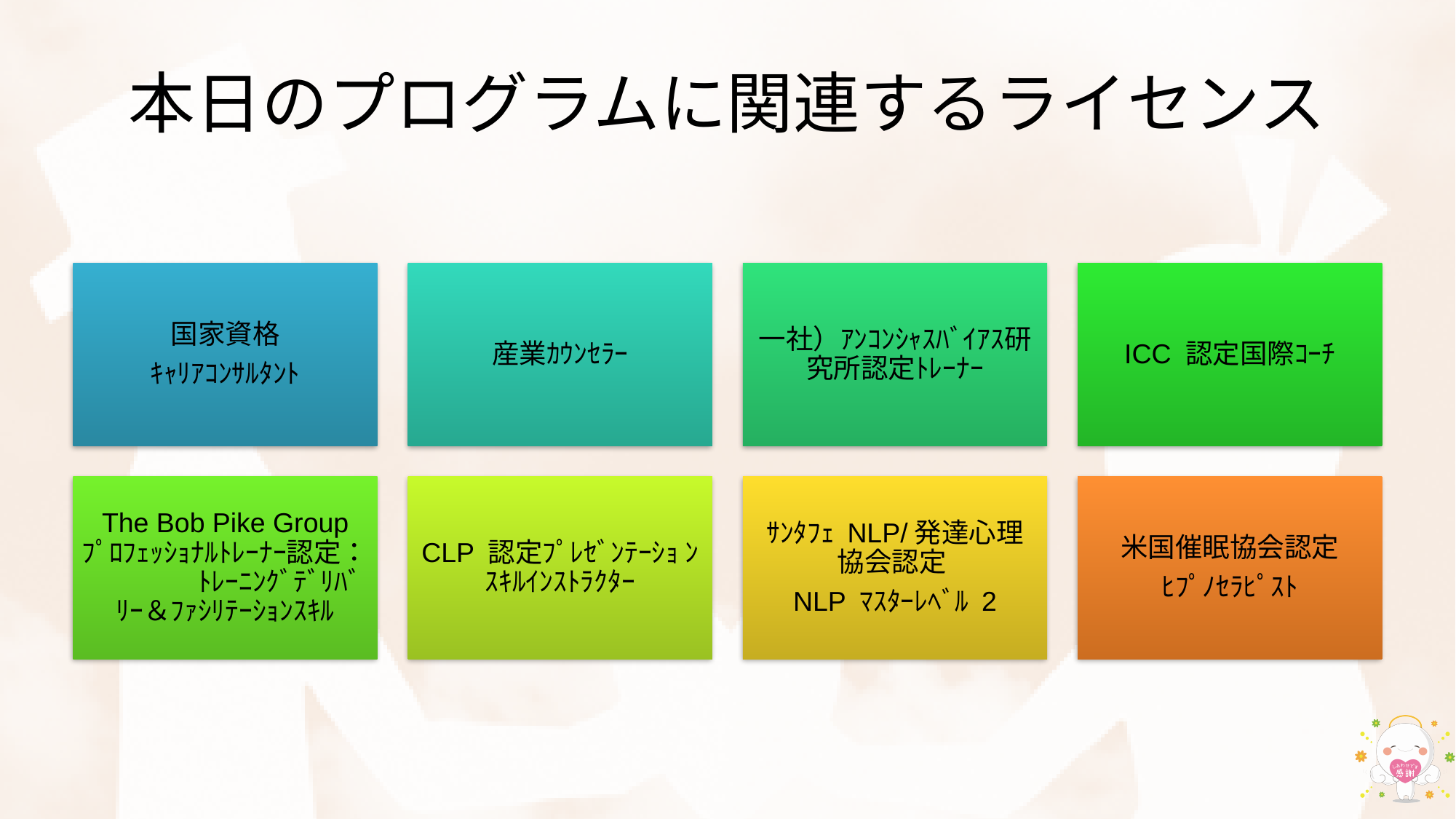

本日のプログラムに関連するライセンス
国家資格
ｷｬﾘｱｺﾝｻﾙﾀﾝﾄ
産業ｶｳﾝｾﾗｰ
一社）ｱﾝｺﾝｼｬｽﾊﾞｲｱｽ研究所認定ﾄﾚｰﾅｰ
ICC 認定国際ｺｰﾁ
The Bob Pike Group ﾌﾟﾛﾌｪｯｼｮﾅﾙﾄﾚｰﾅｰ認定：
　　　　ﾄﾚｰﾆﾝｸﾞﾃﾞﾘﾊﾞﾘｰ＆ﾌｧｼﾘﾃｰｼｮﾝｽｷﾙ
CLP 認定ﾌﾟﾚｾﾞﾝﾃｰｼｮ ﾝｽｷﾙｲﾝｽﾄﾗｸﾀｰ
ｻﾝﾀﾌｪ NLP/発達心理
協会認定
NLP ﾏｽﾀｰﾚﾍﾞﾙ 2
米国催眠協会認定
ﾋﾌﾟﾉｾﾗﾋﾟｽﾄ